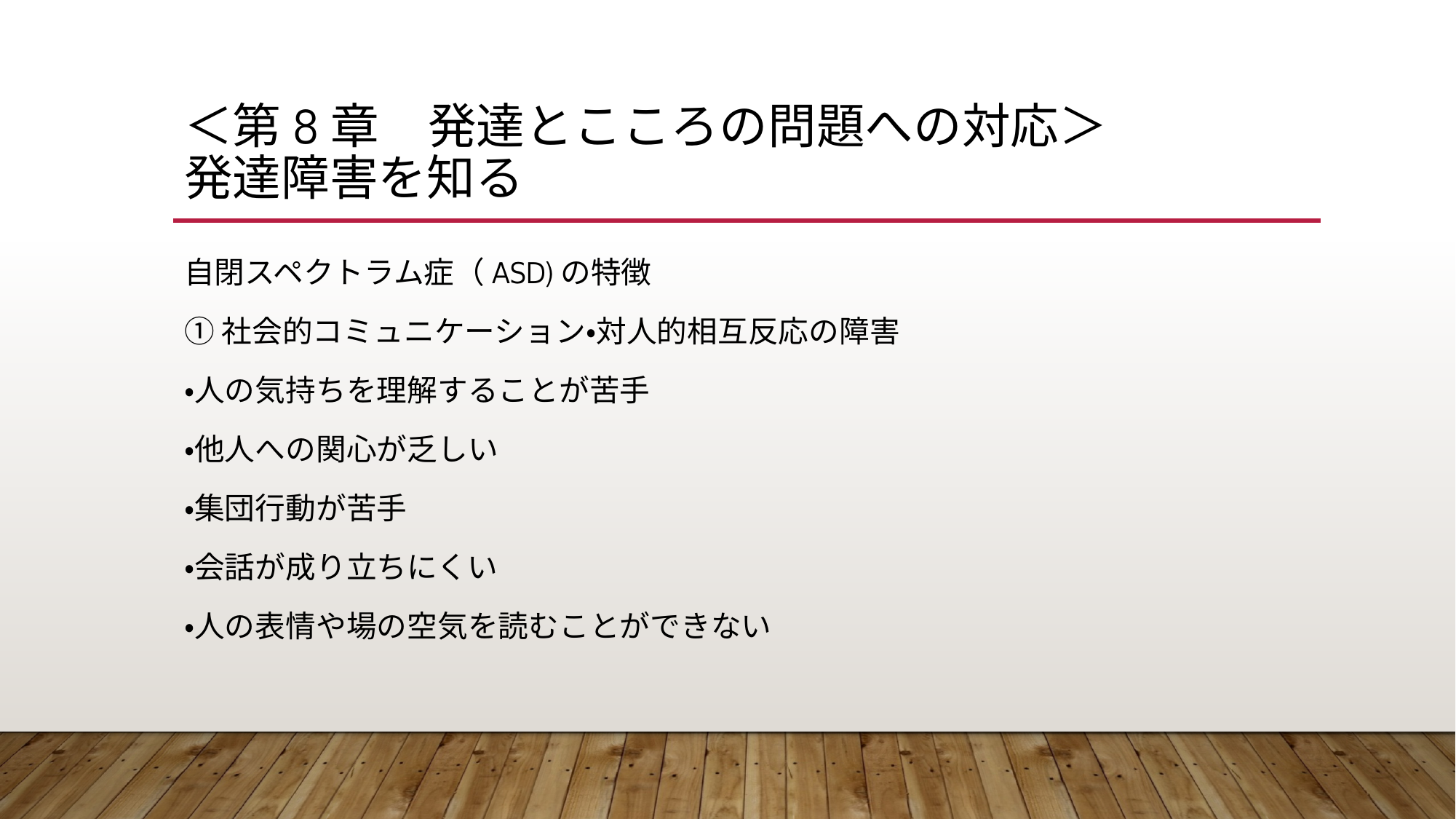

# ＜第8章　発達とこころの問題への対応＞ 発達障害を知る
自閉スペクトラム症（ASD)の特徴
①社会的コミュニケーション・対人的相互反応の障害
・人の気持ちを理解することが苦手
・他人への関心が乏しい
・集団行動が苦手
・会話が成り立ちにくい
・人の表情や場の空気を読むことができない